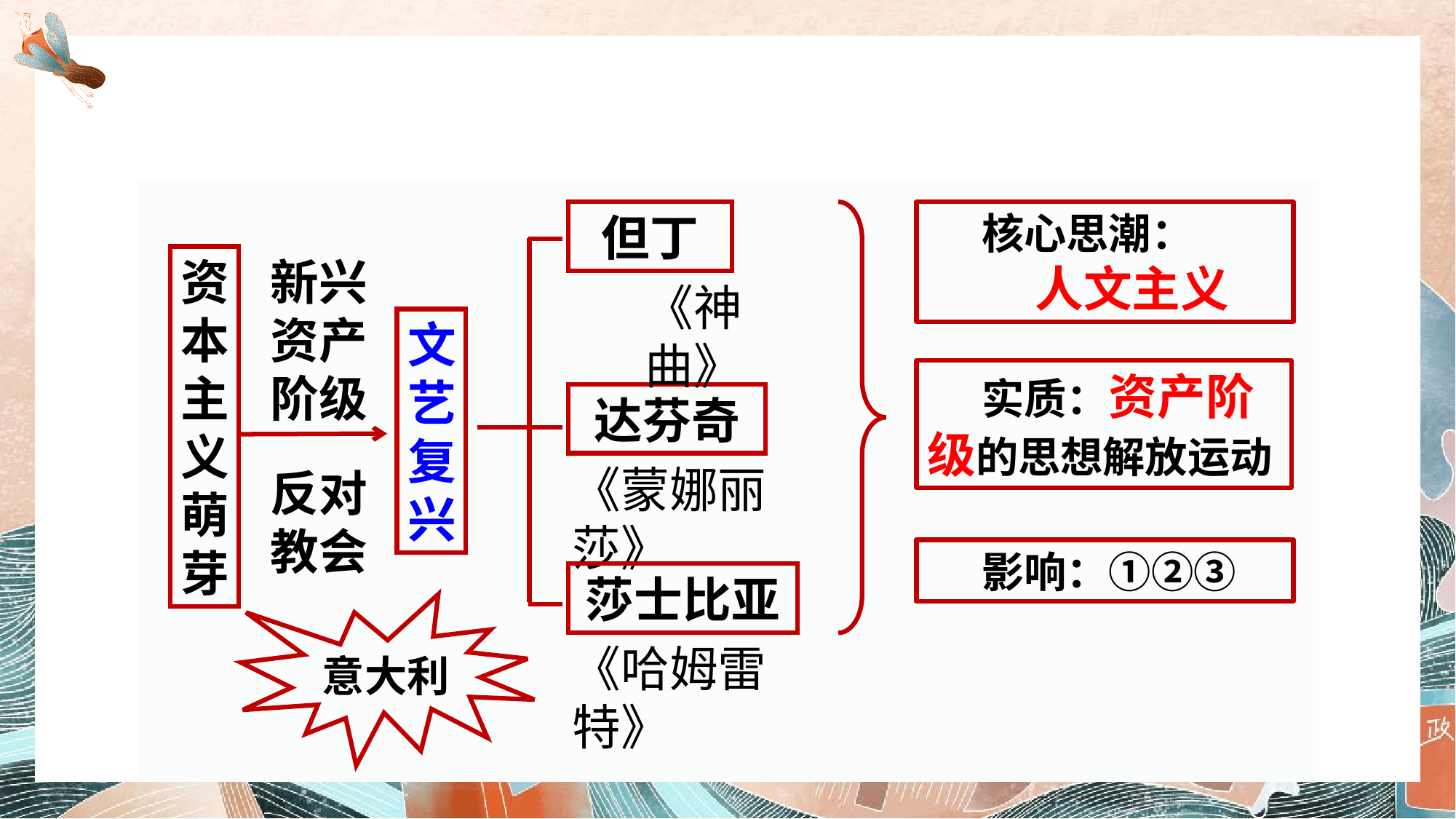

但丁

核心思潮：
人文主义
资本主义萌芽
新兴资产阶级
《神曲》
文艺复兴
实质：资产阶级的思想解放运动
达芬奇
《蒙娜丽莎》
反对教会
影响：①②③
莎士比亚
意大利
《哈姆雷特》